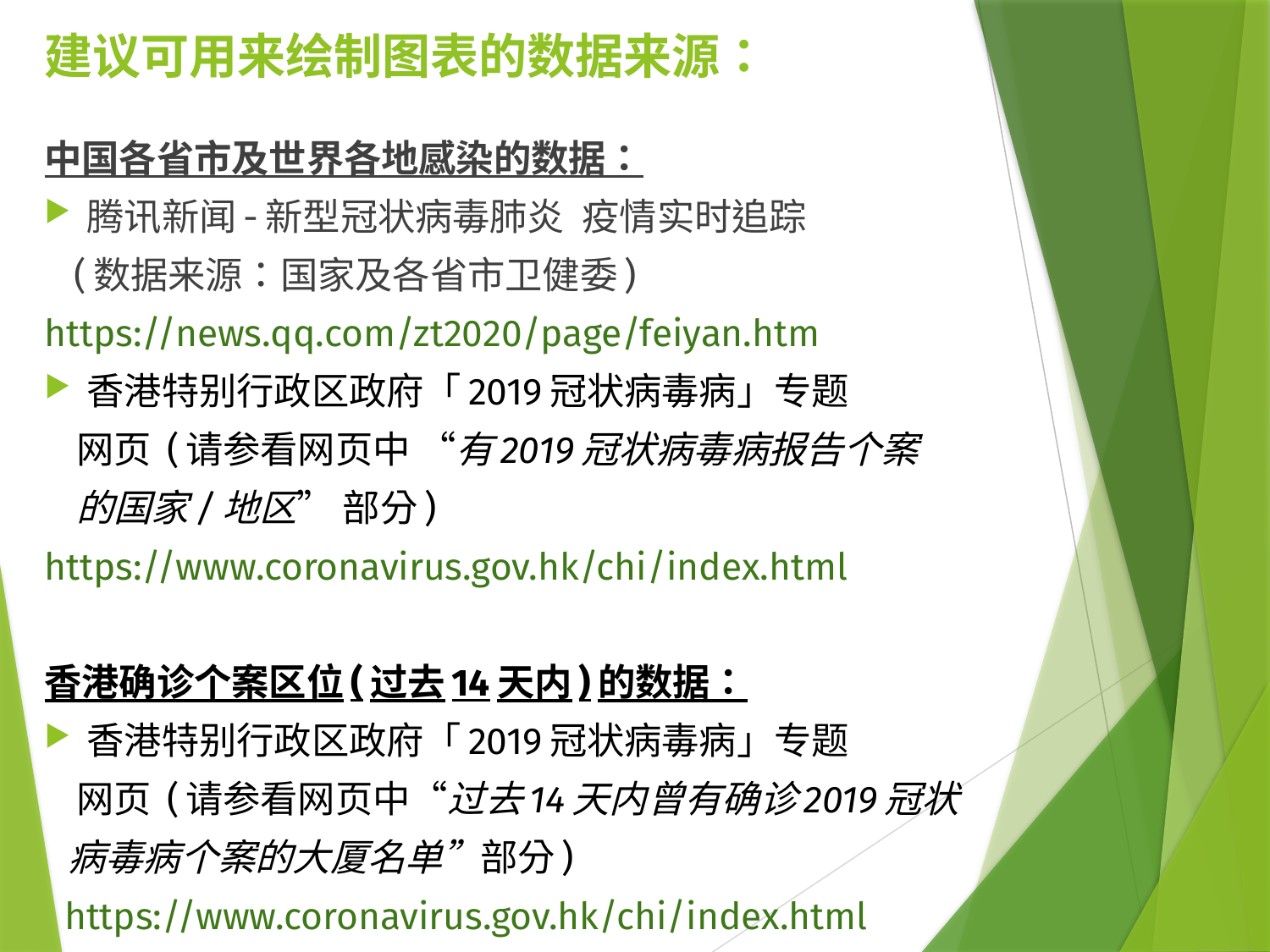

# 建议可用来绘制图表的数据来源：
中国各省市及世界各地感染的数据：
腾讯新闻-新型冠状病毒肺炎  疫情实时追踪
   (数据来源：国家及各省市卫健委)
https://news.qq.com/zt2020/page/feiyan.htm
香港特别行政区政府「2019冠状病毒病」专题
   网页 (请参看网页中 “有2019冠状病毒病报告个案
   的国家/地区” 部分)
https://www.coronavirus.gov.hk/chi/index.html

香港确诊个案区位(过去14天内)的数据：
香港特别行政区政府「2019冠状病毒病」专题
   网页 (请参看网页中“过去14天内曾有确诊2019冠状
  病毒病个案的大厦名单”部分)
  https://www.coronavirus.gov.hk/chi/index.html